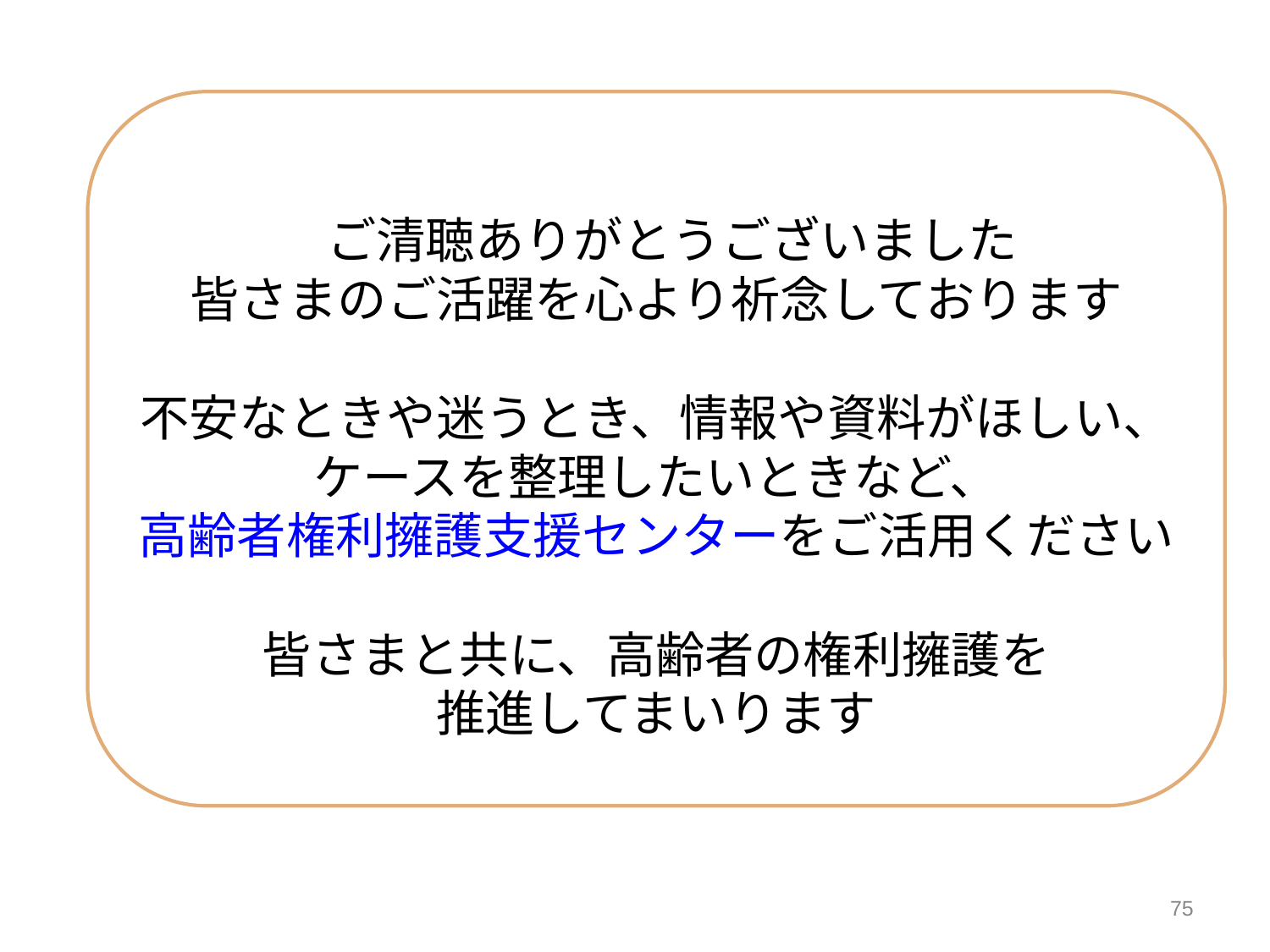

ご清聴ありがとうございました
皆さまのご活躍を心より祈念しております

不安なときや迷うとき、情報や資料がほしい、ケースを整理したいときなど、
高齢者権利擁護支援センターをご活用ください

皆さまと共に、高齢者の権利擁護を
推進してまいります

75